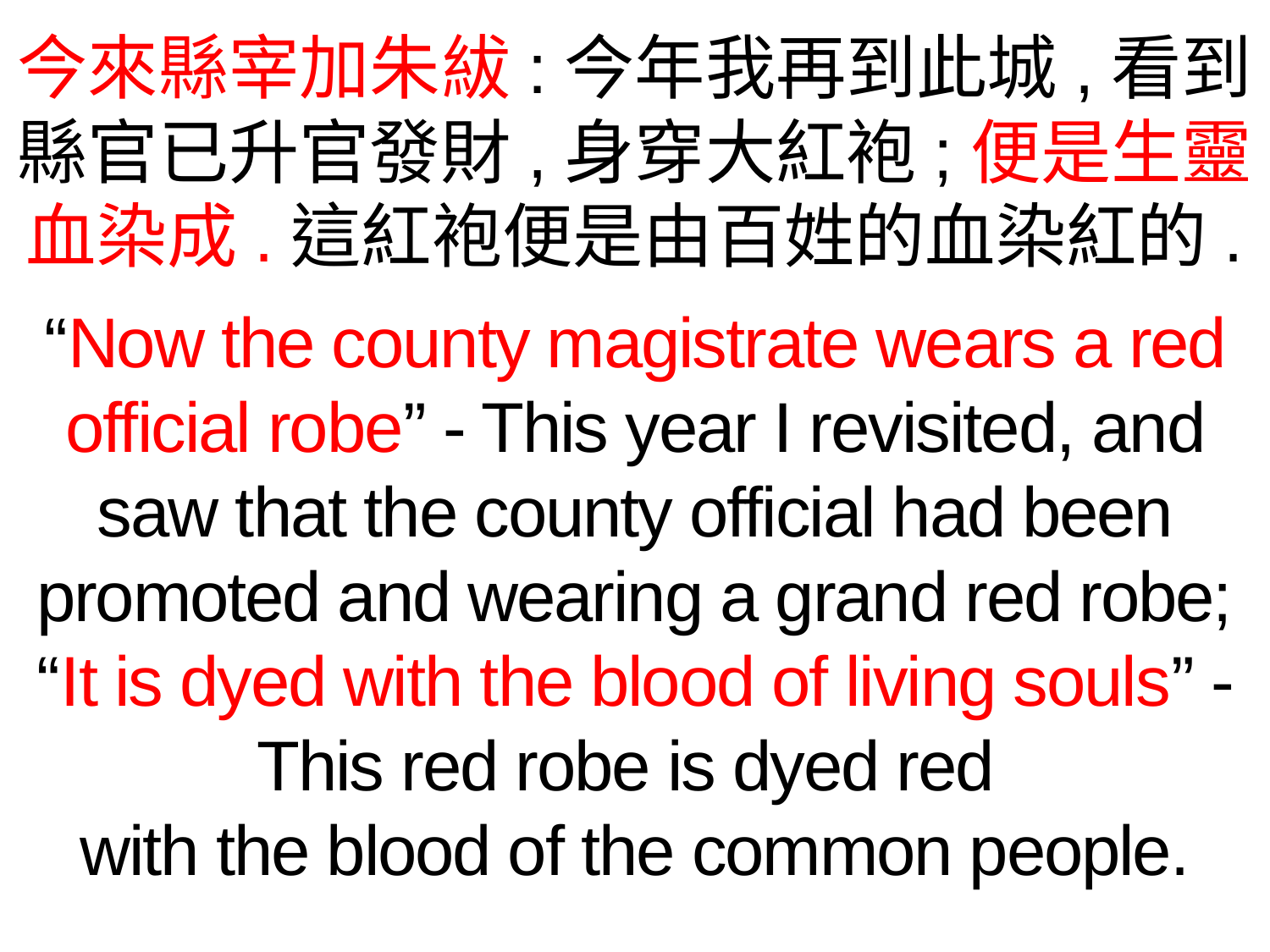

今來縣宰加朱紱:今年我再到此城,看到縣官已升官發財,身穿大紅袍;便是生靈
血染成.這紅袍便是由百姓的血染紅的.
“Now the county magistrate wears a red official robe” - This year I revisited, and saw that the county official had been promoted and wearing a grand red robe;
“It is dyed with the blood of living souls” - This red robe is dyed red
with the blood of the common people.